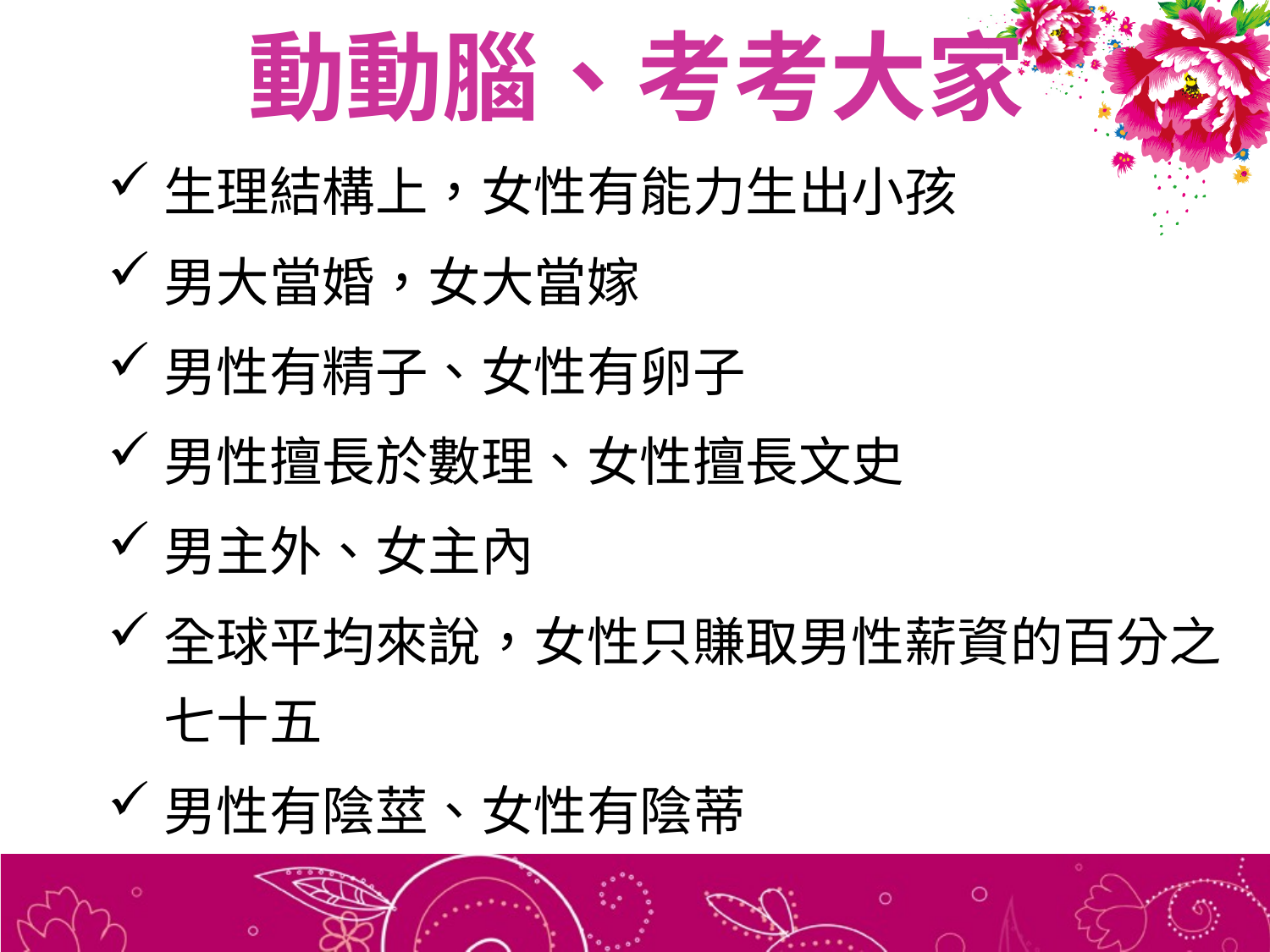

# 動動腦、考考大家
生理結構上，女性有能力生出小孩
男大當婚，女大當嫁
男性有精子、女性有卵子
男性擅長於數理、女性擅長文史
男主外、女主內
全球平均來說，女性只賺取男性薪資的百分之七十五
男性有陰莖、女性有陰蒂